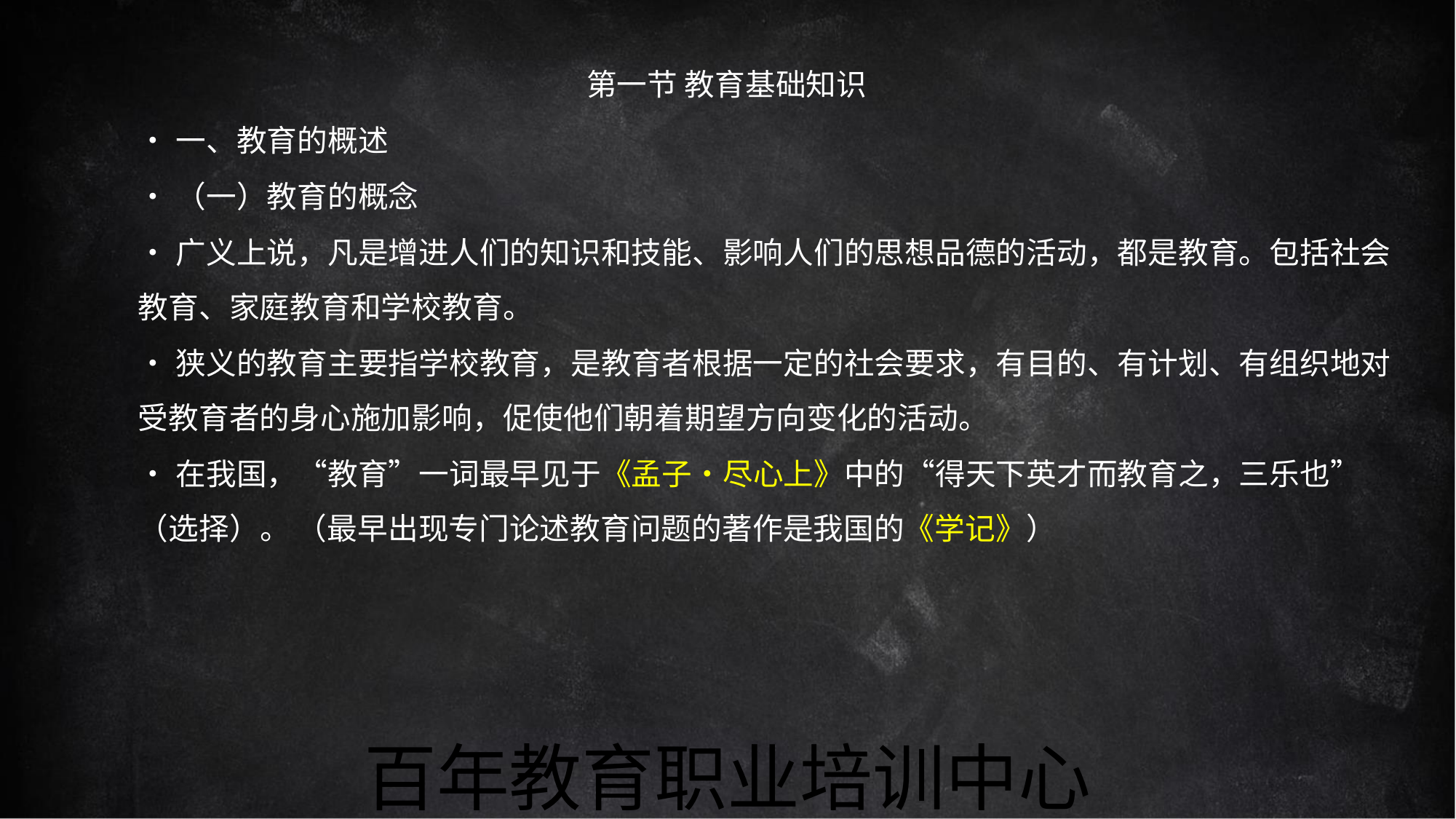

第一节 教育基础知识
•一、教育的概述
•（一）教育的概念
•广义上说，凡是增进人们的知识和技能、影响人们的思想品德的活动，都是教育。包括社会
教育、家庭教育和学校教育。
•狭义的教育主要指学校教育，是教育者根据一定的社会要求，有目的、有计划、有组织地对
受教育者的身心施加影响，促使他们朝着期望方向变化的活动。
•在我国，“教育”一词最早见于《孟子•尽心上》中的“得天下英才而教育之，三乐也”
（选择）。 （最早出现专门论述教育问题的著作是我国的《学记》）
百年教育职业培训中心